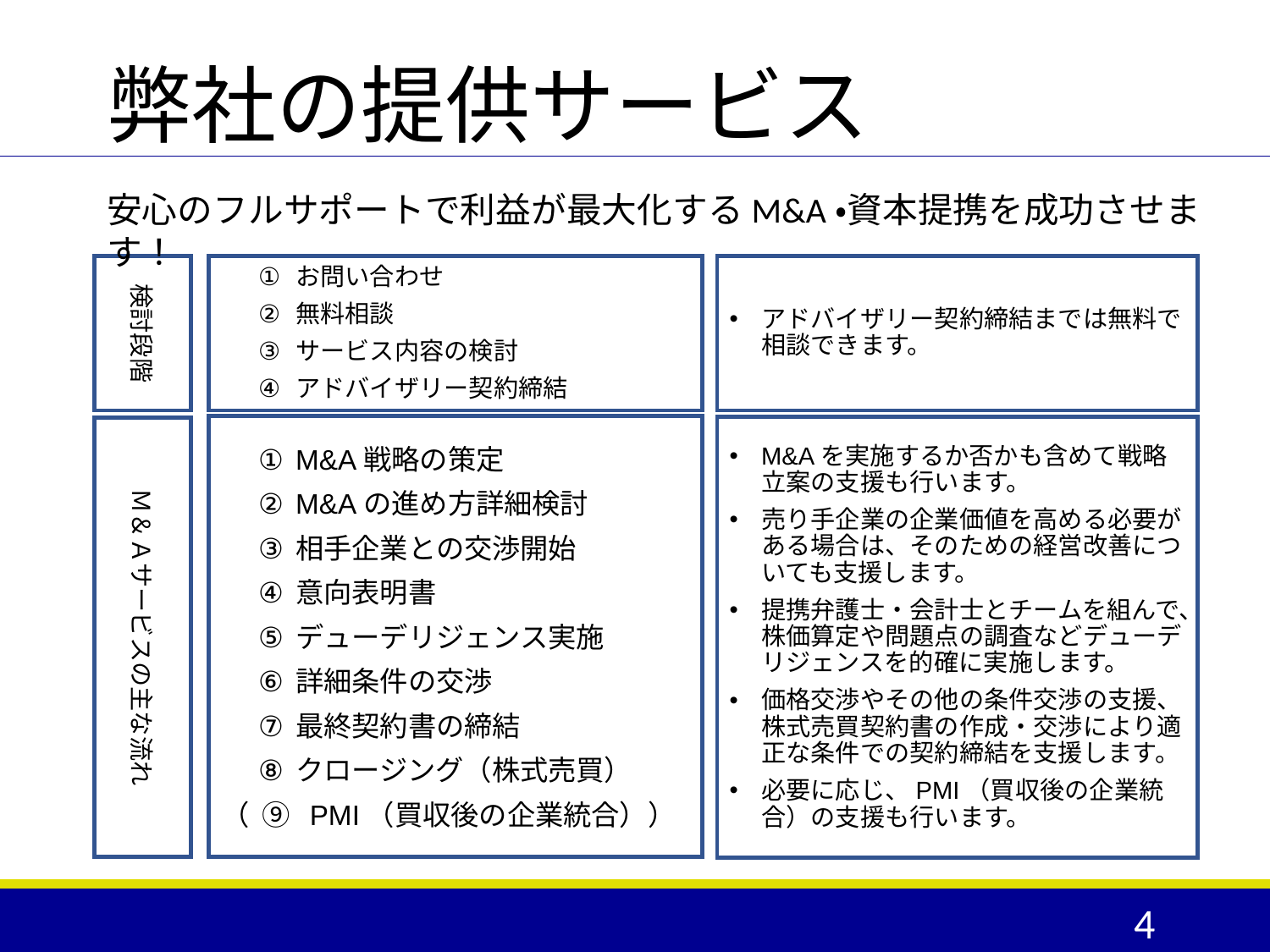

弊社の提供サービス
安心のフルサポートで利益が最大化するM&A・資本提携を成功させます！
検討段階
お問い合わせ
無料相談
サービス内容の検討
アドバイザリー契約締結
アドバイザリー契約締結までは無料で相談できます。
M&A戦略の策定
M&Aの進め方詳細検討
相手企業との交渉開始
意向表明書
デューデリジェンス実施
詳細条件の交渉
最終契約書の締結
クロージング（株式売買）
（  ⑨  PMI（買収後の企業統合））
M&Aを実施するか否かも含めて戦略立案の支援も行います。
売り手企業の企業価値を高める必要がある場合は、そのための経営改善についても支援します。
提携弁護士・会計士とチームを組んで、株価算定や問題点の調査などデューデリジェンスを的確に実施します。
価格交渉やその他の条件交渉の支援、株式売買契約書の作成・交渉により適正な条件での契約締結を支援します。
必要に応じ、PMI（買収後の企業統合）の支援も行います。
Ｍ＆Ａサービスの主な流れ
4